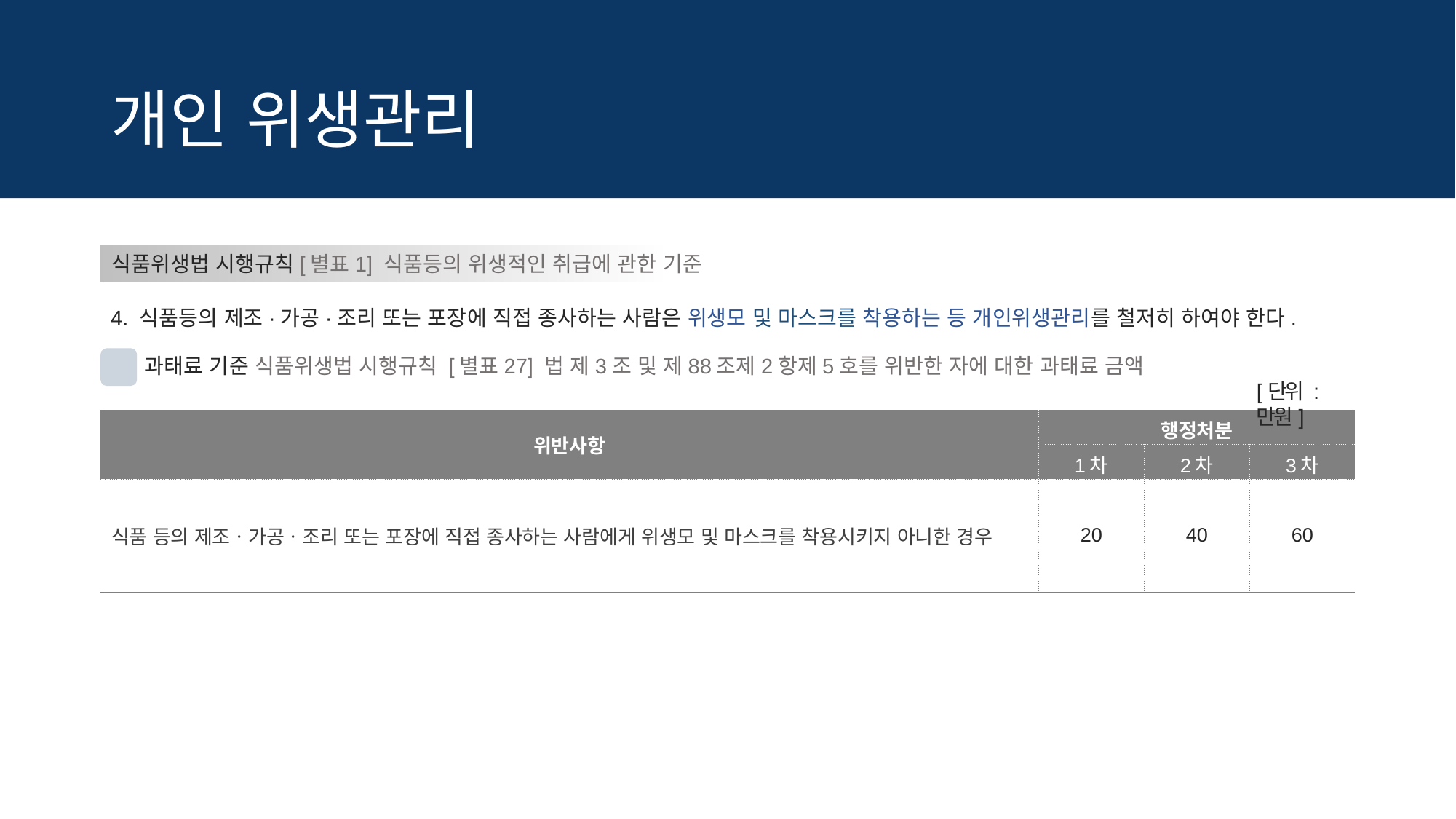

# 개인 위생관리

식품위생법 시행규칙[별표1] 식품등의 위생적인 취급에 관한 기준
4. 식품등의 제조·가공·조리 또는 포장에 직접 종사하는 사람은 위생모 및 마스크를 착용하는 등 개인위생관리를 철저히 하여야 한다.
!
과태료 기준 식품위생법 시행규칙 [별표27] 법 제3조 및 제88조제2항제5호를 위반한 자에 대한 과태료 금액

[단위 : 만원]
| 위반사항 | 행정처분 |  |  |
| --- | --- | --- | --- |
|  | 1차 | 2차 | 3차 |
| 식품 등의 제조ㆍ가공ㆍ조리 또는 포장에 직접 종사하는 사람에게 위생모 및 마스크를 착용시키지 아니한 경우 | 20 | 40 | 60 |